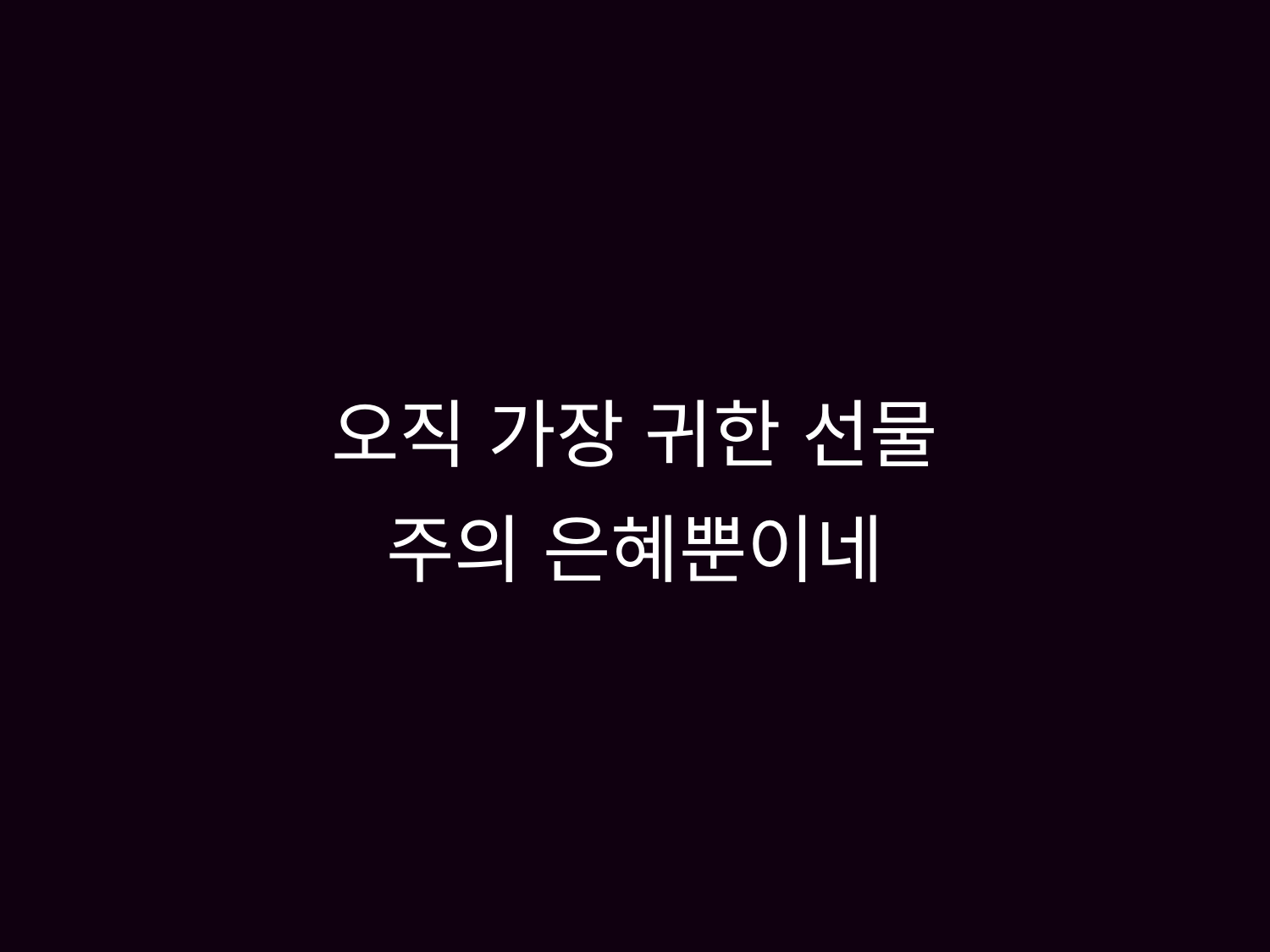

# 오직 가장 귀한 선물 주의 은혜뿐이네